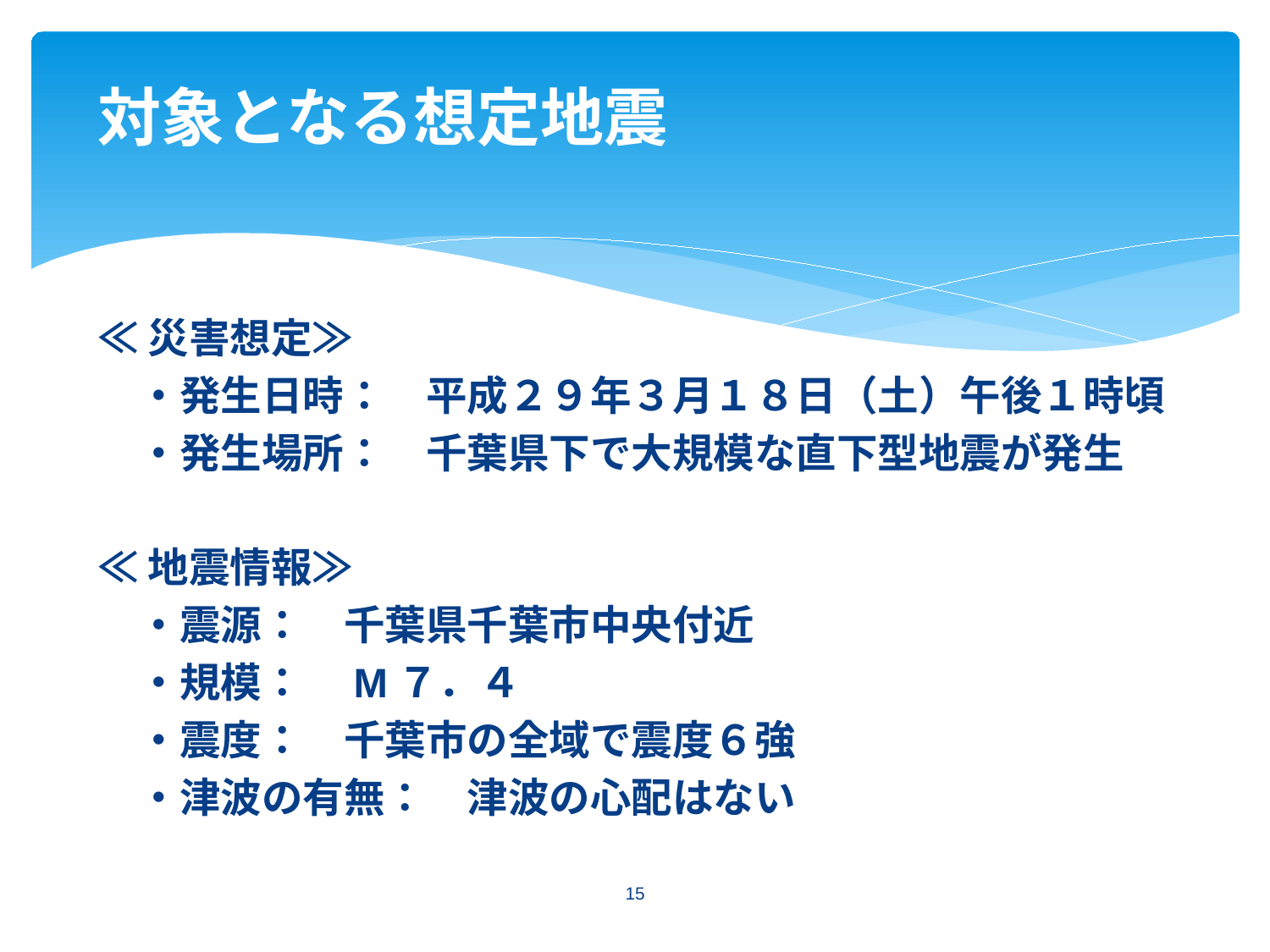

# 対象となる想定地震
≪災害想定≫
　・発生日時：　平成２９年３月１８日（土）午後１時頃
　・発生場所：　千葉県下で大規模な直下型地震が発生

≪地震情報≫
　・震源：　千葉県千葉市中央付近
　・規模：　M７．４
　・震度：　千葉市の全域で震度６強
　・津波の有無：　津波の心配はない
15